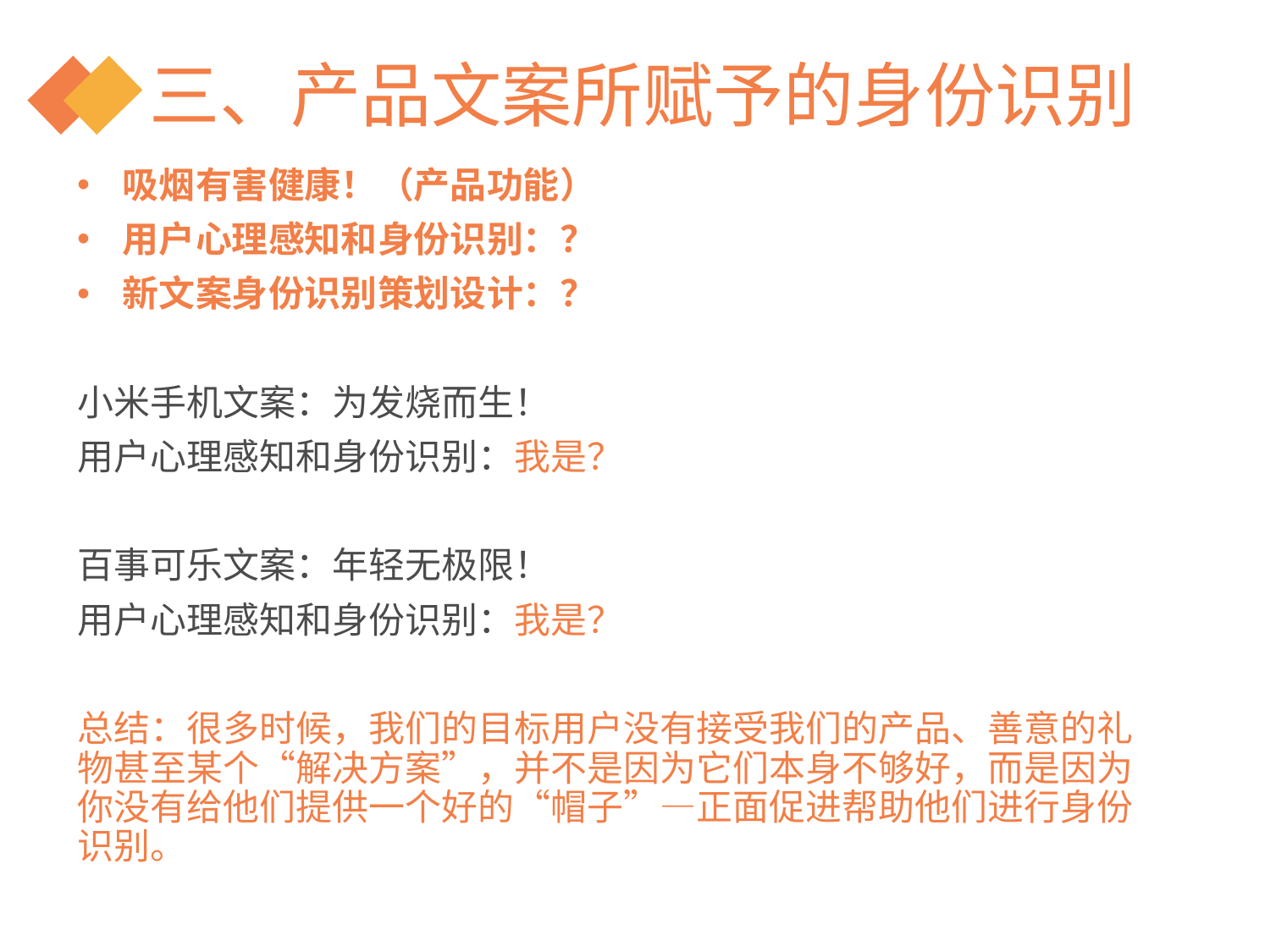

# 三、产品文案所赋予的身份识别
吸烟有害健康！（产品功能）
用户心理感知和身份识别：？
新文案身份识别策划设计：？

小米手机文案：为发烧而生！
用户心理感知和身份识别：我是？

百事可乐文案：年轻无极限！
用户心理感知和身份识别：我是？

总结：很多时候，我们的目标用户没有接受我们的产品、善意的礼物甚至某个“解决方案”，并不是因为它们本身不够好，而是因为你没有给他们提供一个好的“帽子”—正面促进帮助他们进行身份识别。